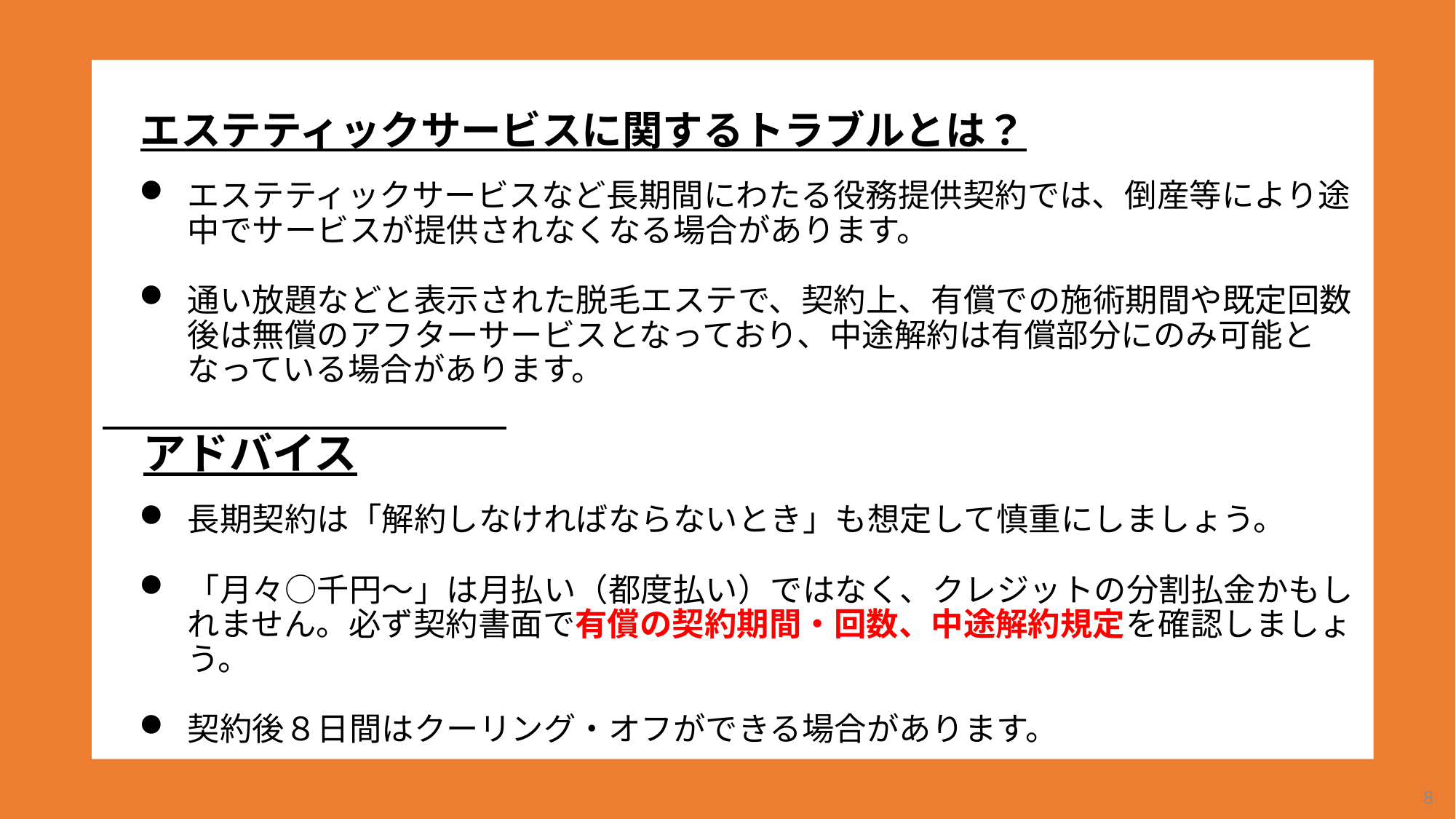

エステティックサービスに関するトラブルとは？

エステティックサービスなど長期間にわたる役務提供契約では、倒産等により途中でサービスが提供されなくなる場合があります。

通い放題などと表示された脱毛エステで、契約上、有償での施術期間や既定回数後は無償のアフターサービスとなっており、中途解約は有償部分にのみ可能となっている場合があります。

　アドバイス

長期契約は「解約しなければならないとき」も想定して慎重にしましょう。

「月々○千円～」は月払い（都度払い）ではなく、クレジットの分割払金かもしれません。必ず契約書面で有償の契約期間・回数、中途解約規定を確認しましょう。

契約後８日間はクーリング・オフができる場合があります。

8